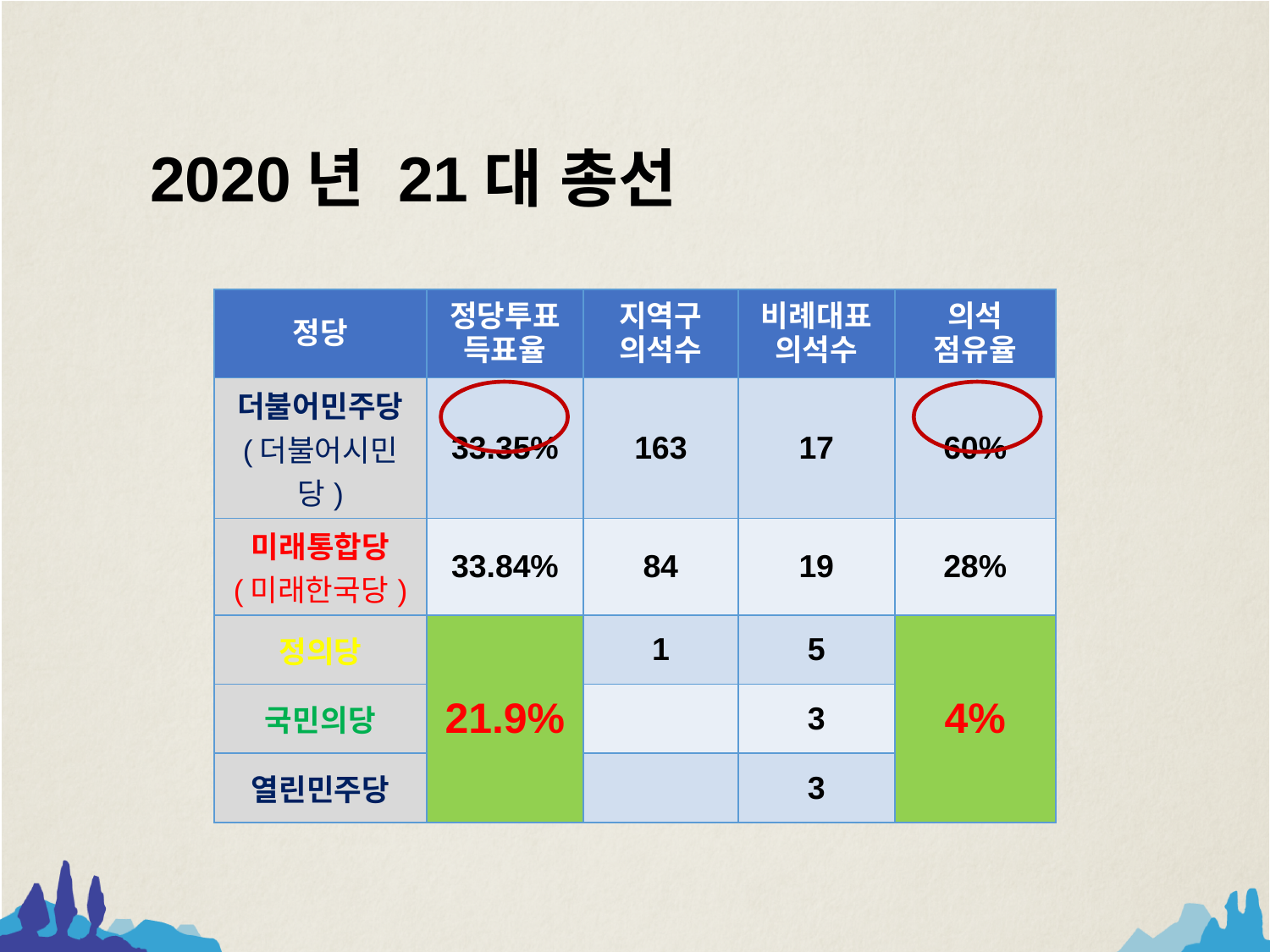

2020년 21대 총선
| 정당 | 정당투표 득표율 | 지역구 의석수 | 비례대표 의석수 | 의석 점유율 |
| --- | --- | --- | --- | --- |
| 더불어민주당 (더불어시민당) | 33.35% | 163 | 17 | 60% |
| 미래통합당 (미래한국당) | 33.84% | 84 | 19 | 28% |
| 정의당 | 21.9% | 1 | 5 | 4% |
| 국민의당 |  |  | 3 |  |
| 열린민주당 |  |  | 3 |  |